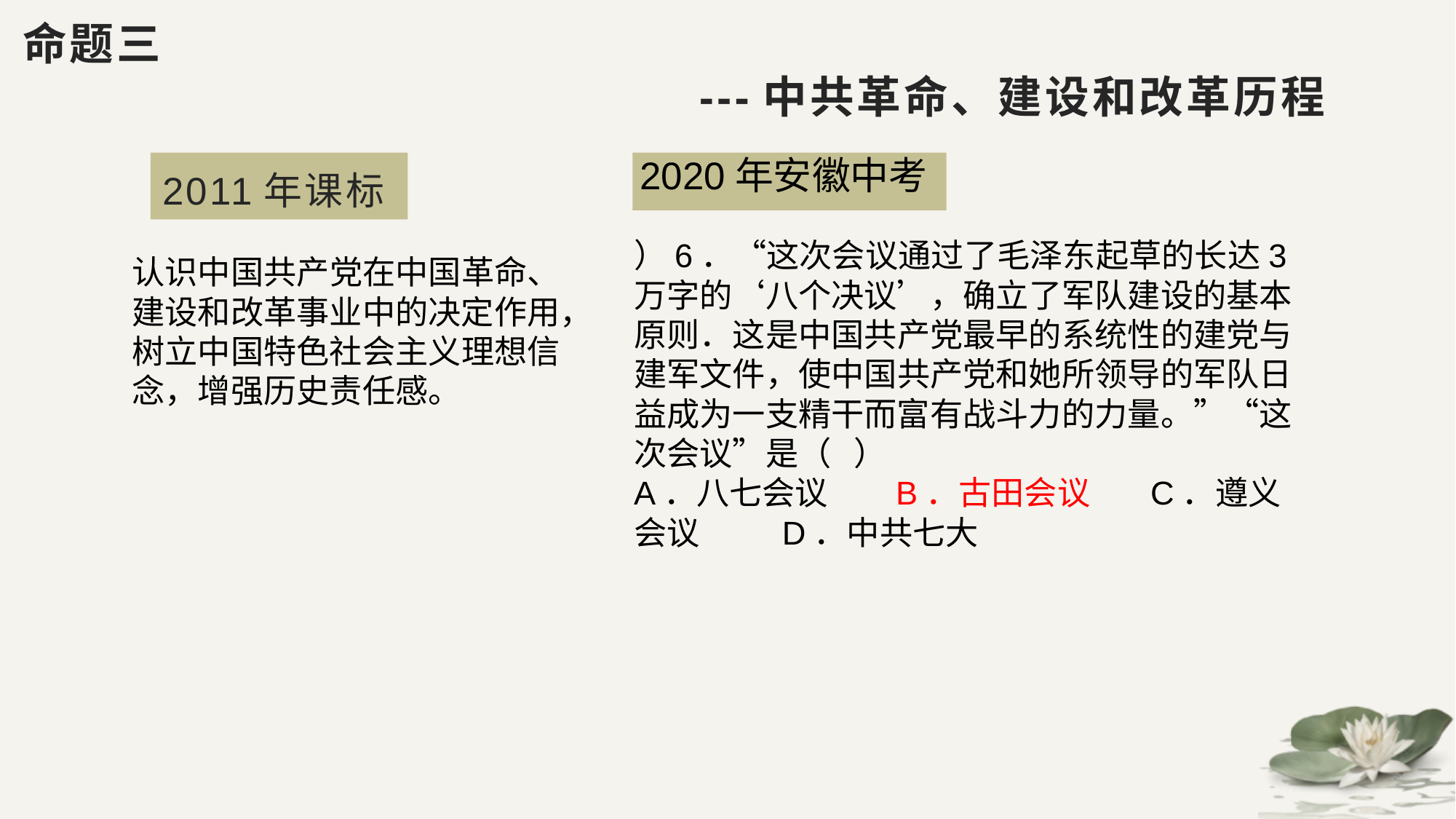

# 命题三 ---中共革命、建设和改革历程
2011年课标
2020年安徽中考
）6．“这次会议通过了毛泽东起草的长达3万字的‘八个决议’，确立了军队建设的基本原则．这是中国共产党最早的系统性的建党与建军文件，使中国共产党和她所领导的军队日益成为一支精干而富有战斗力的力量。”“这次会议”是（   ）
A．八七会议        B．古田会议       C．遵义会议          D．中共七大
认识中国共产党在中国革命、建设和改革事业中的决定作用，树立中国特色社会主义理想信念，增强历史责任感。